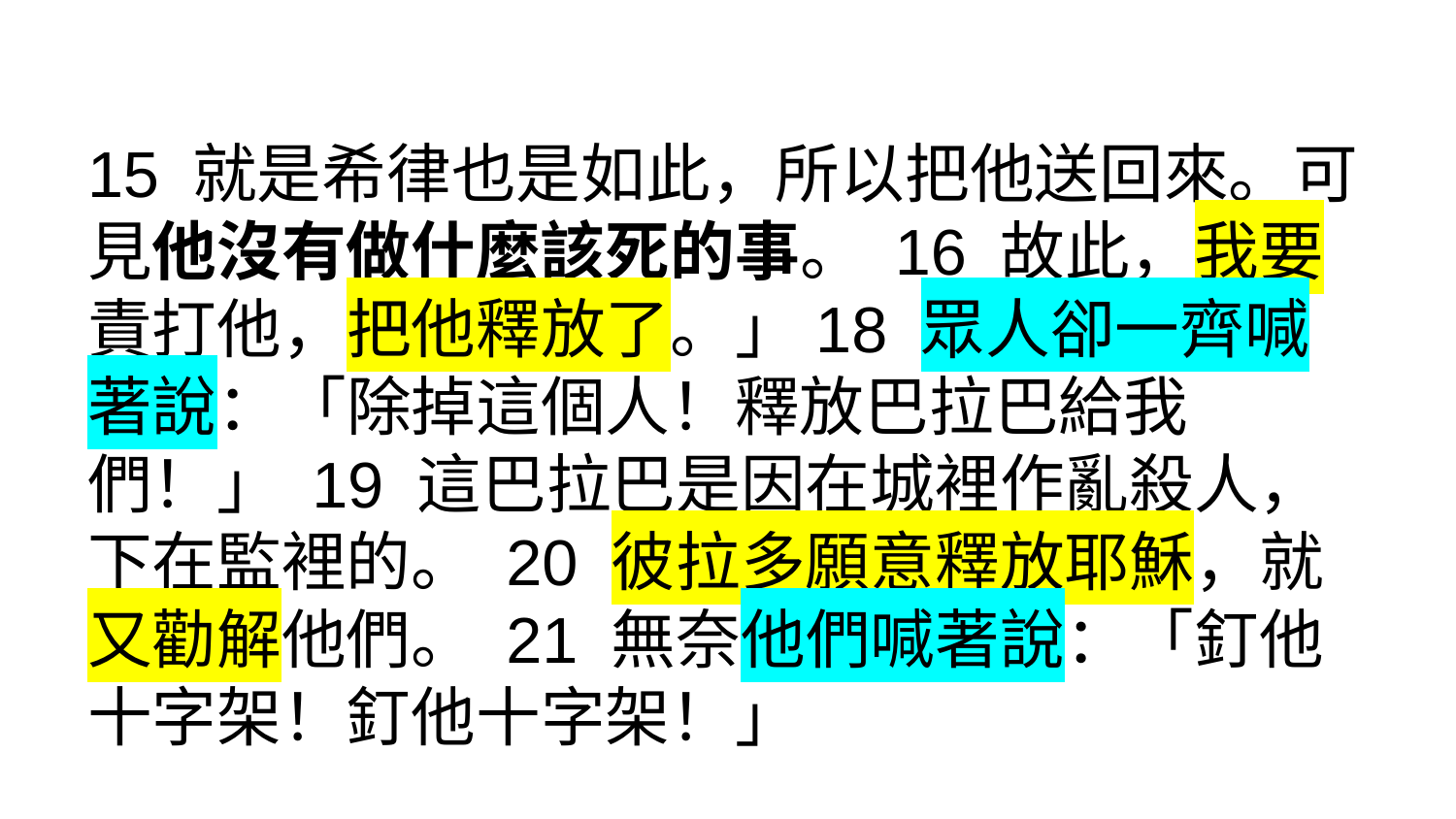

#
15 就是希律也是如此，所以把他送回來。可見他沒有做什麼該死的事。 16 故此，我要責打他，把他釋放了。」18 眾人卻一齊喊著說：「除掉這個人！釋放巴拉巴給我們！」 19 這巴拉巴是因在城裡作亂殺人，下在監裡的。 20 彼拉多願意釋放耶穌，就又勸解他們。 21 無奈他們喊著說：「釘他十字架！釘他十字架！」